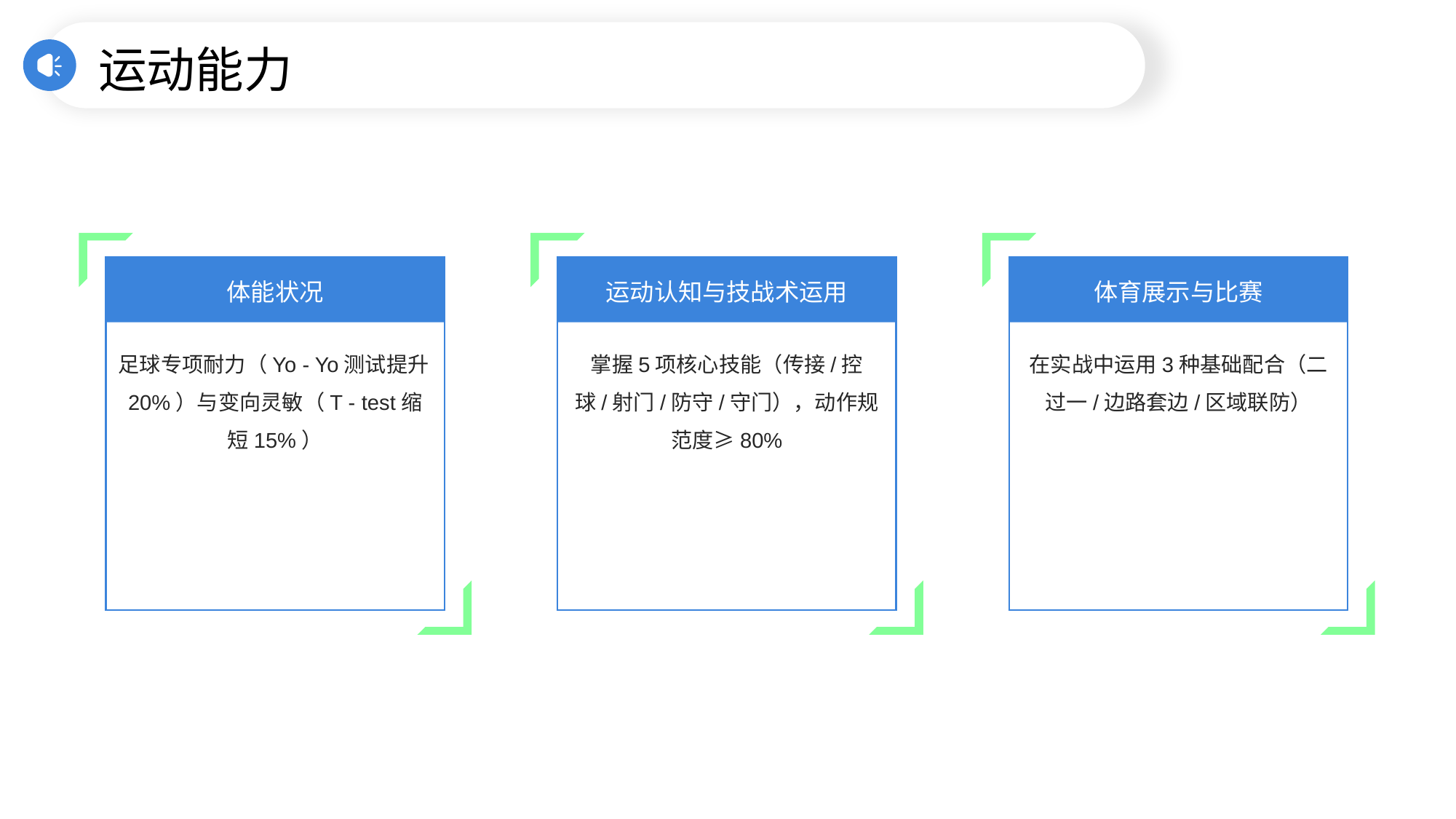

运动能力

体能状况
运动认知与技战术运用
体育展示与比赛

足球专项耐力（Yo - Yo测试提升20%）与变向灵敏（T - test缩短15%）
掌握5项核心技能（传接/控球/射门/防守/守门），动作规范度≥80%
在实战中运用3种基础配合（二过一/边路套边/区域联防）